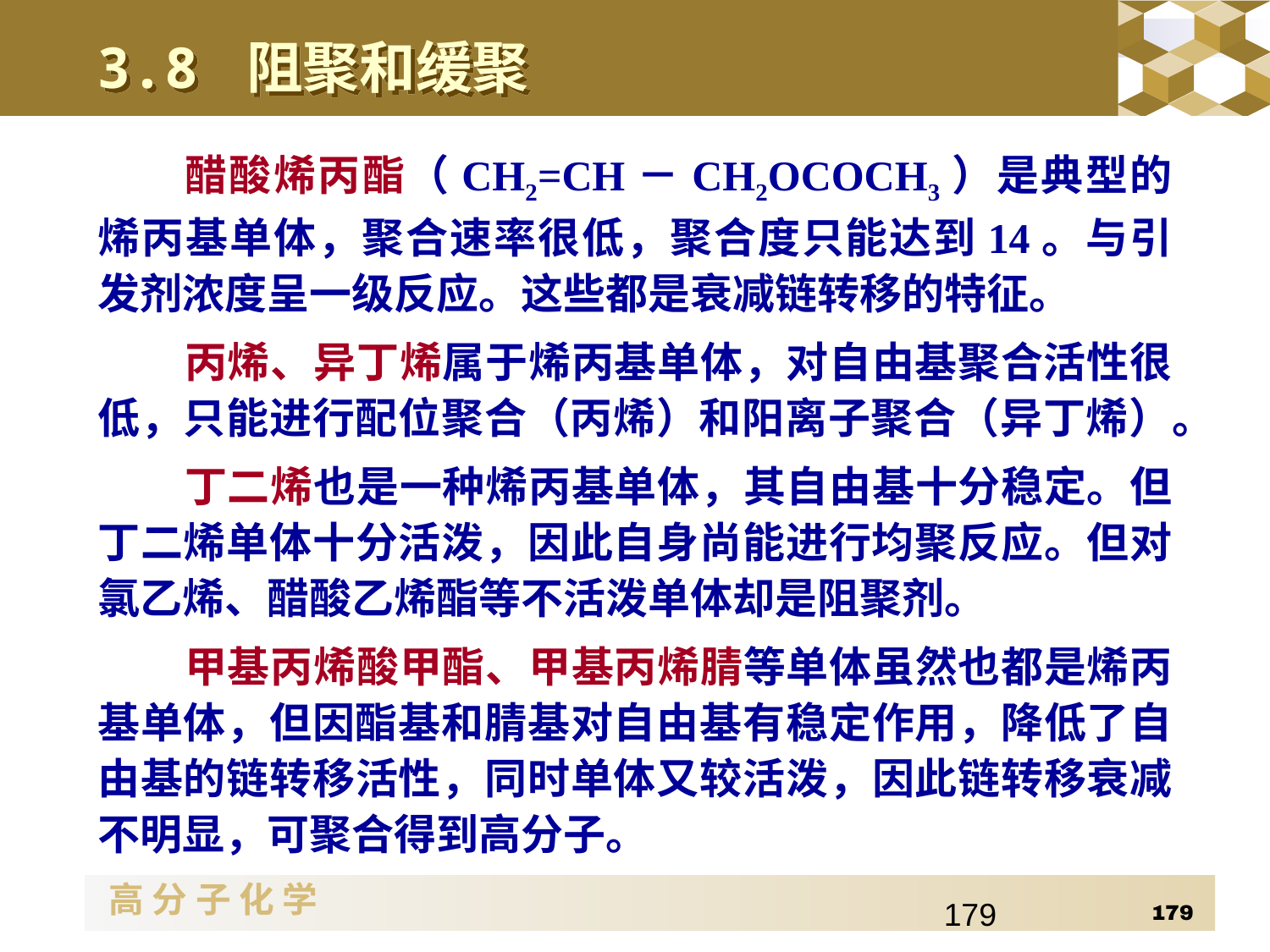

3.8 阻聚和缓聚
醋酸烯丙酯（CH2=CH－CH2OCOCH3）是典型的烯丙基单体，聚合速率很低，聚合度只能达到14。与引发剂浓度呈一级反应。这些都是衰减链转移的特征。
丙烯、异丁烯属于烯丙基单体，对自由基聚合活性很低，只能进行配位聚合（丙烯）和阳离子聚合（异丁烯）。
丁二烯也是一种烯丙基单体，其自由基十分稳定。但丁二烯单体十分活泼，因此自身尚能进行均聚反应。但对氯乙烯、醋酸乙烯酯等不活泼单体却是阻聚剂。
甲基丙烯酸甲酯、甲基丙烯腈等单体虽然也都是烯丙基单体，但因酯基和腈基对自由基有稳定作用，降低了自由基的链转移活性，同时单体又较活泼，因此链转移衰减不明显，可聚合得到高分子。
179